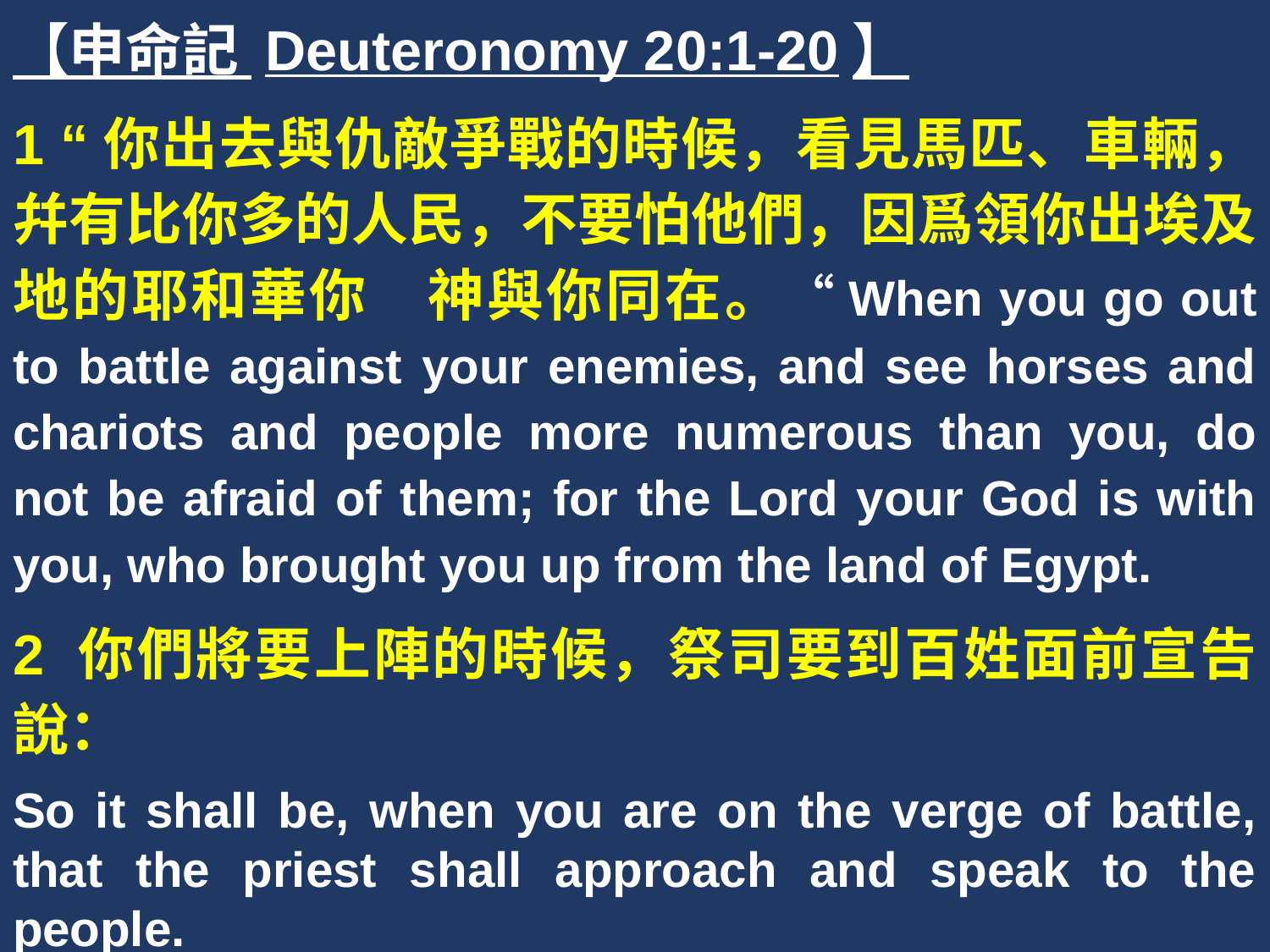

【申命記 Deuteronomy 20:1-20】
1 “你出去與仇敵爭戰的時候，看見馬匹、車輛，幷有比你多的人民，不要怕他們，因爲領你出埃及地的耶和華你　神與你同在。“When you go out to battle against your enemies, and see horses and chariots and people more numerous than you, do not be afraid of them; for the Lord your God is with you, who brought you up from the land of Egypt.
2 你們將要上陣的時候，祭司要到百姓面前宣告說：
So it shall be, when you are on the verge of battle, that the priest shall approach and speak to the people.